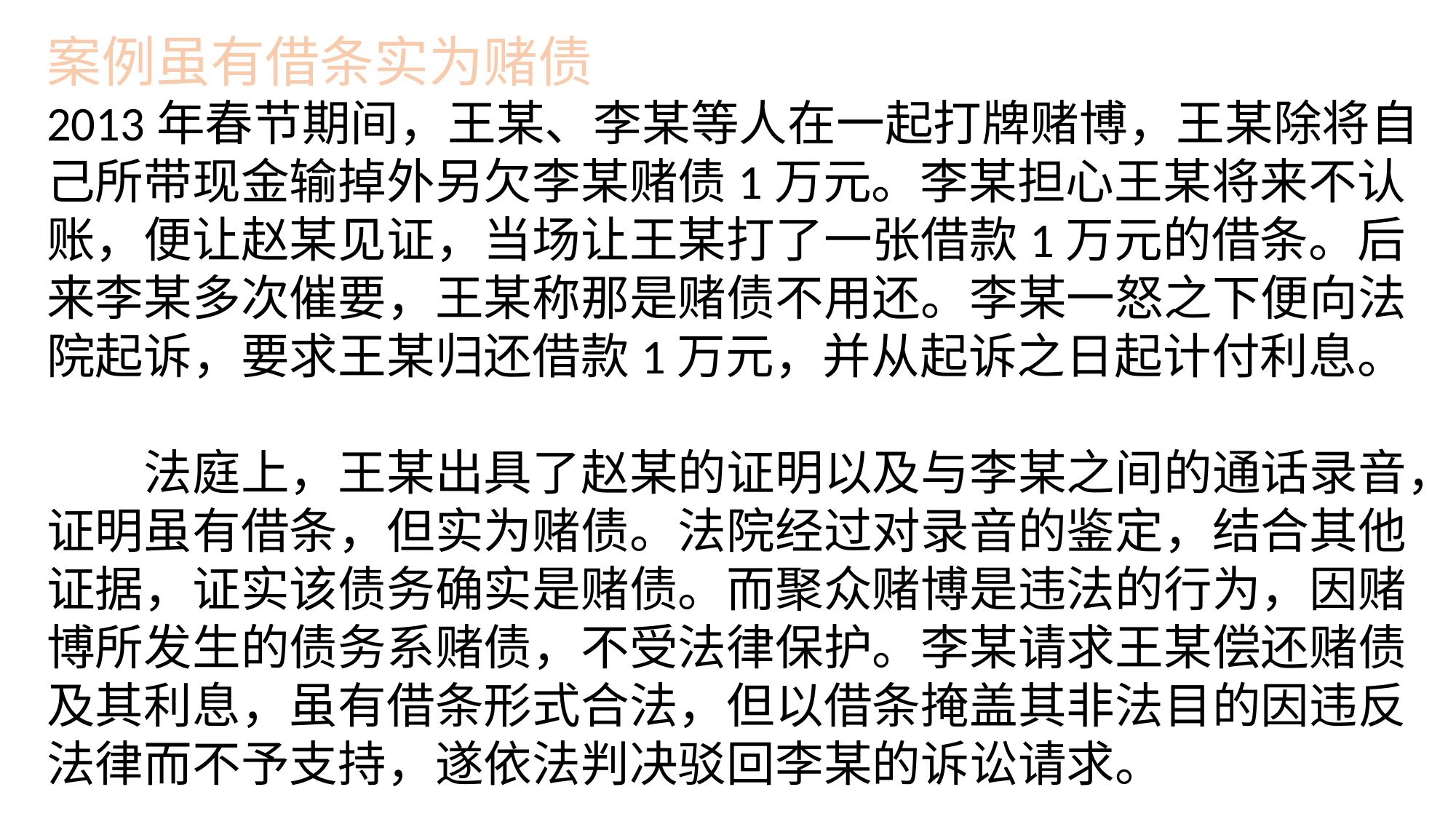

案例虽有借条实为赌债
2013年春节期间，王某、李某等人在一起打牌赌博，王某除将自己所带现金输掉外另欠李某赌债1万元。李某担心王某将来不认账，便让赵某见证，当场让王某打了一张借款1万元的借条。后来李某多次催要，王某称那是赌债不用还。李某一怒之下便向法院起诉，要求王某归还借款1万元，并从起诉之日起计付利息。

　　法庭上，王某出具了赵某的证明以及与李某之间的通话录音，证明虽有借条，但实为赌债。法院经过对录音的鉴定，结合其他证据，证实该债务确实是赌债。而聚众赌博是违法的行为，因赌博所发生的债务系赌债，不受法律保护。李某请求王某偿还赌债及其利息，虽有借条形式合法，但以借条掩盖其非法目的因违反法律而不予支持，遂依法判决驳回李某的诉讼请求。